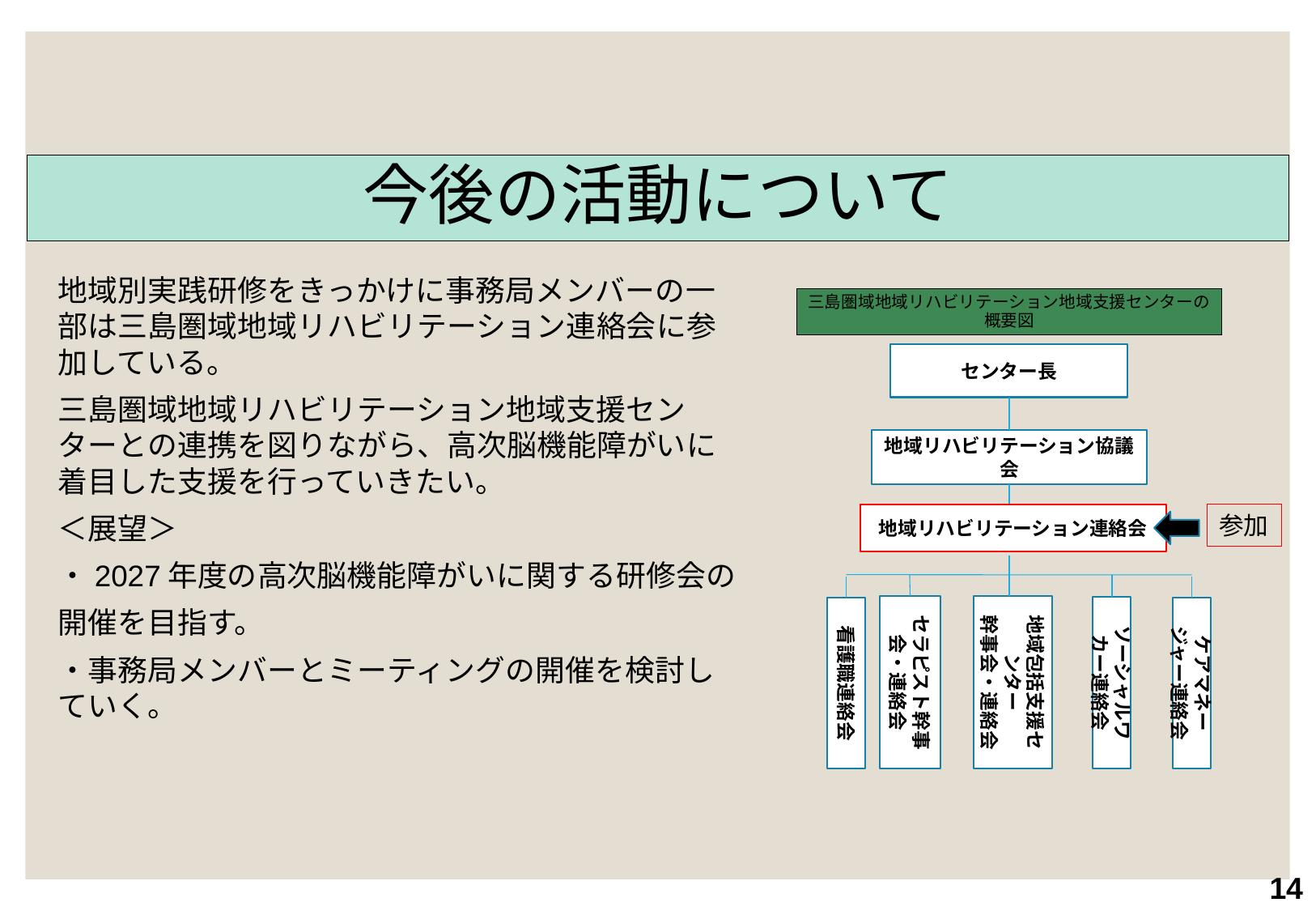

# 今後の活動について
地域別実践研修をきっかけに事務局メンバーの一部は三島圏域地域リハビリテーション連絡会に参加している。
三島圏域地域リハビリテーション地域支援センターとの連携を図りながら、高次脳機能障がいに着目した支援を行っていきたい。
＜展望＞
・2027年度の高次脳機能障がいに関する研修会の
開催を目指す。
・事務局メンバーとミーティングの開催を検討していく。
三島圏域地域リハビリテーション地域支援センターの概要図
センター長
地域リハビリテーション協議会
セラピスト幹事会・連絡会
地域包括支援センター
幹事会・連絡会
ソーシャルワカー連絡会
看護職連絡会
ケアマネージャー連絡会
地域リハビリテーション連絡会
参加

14